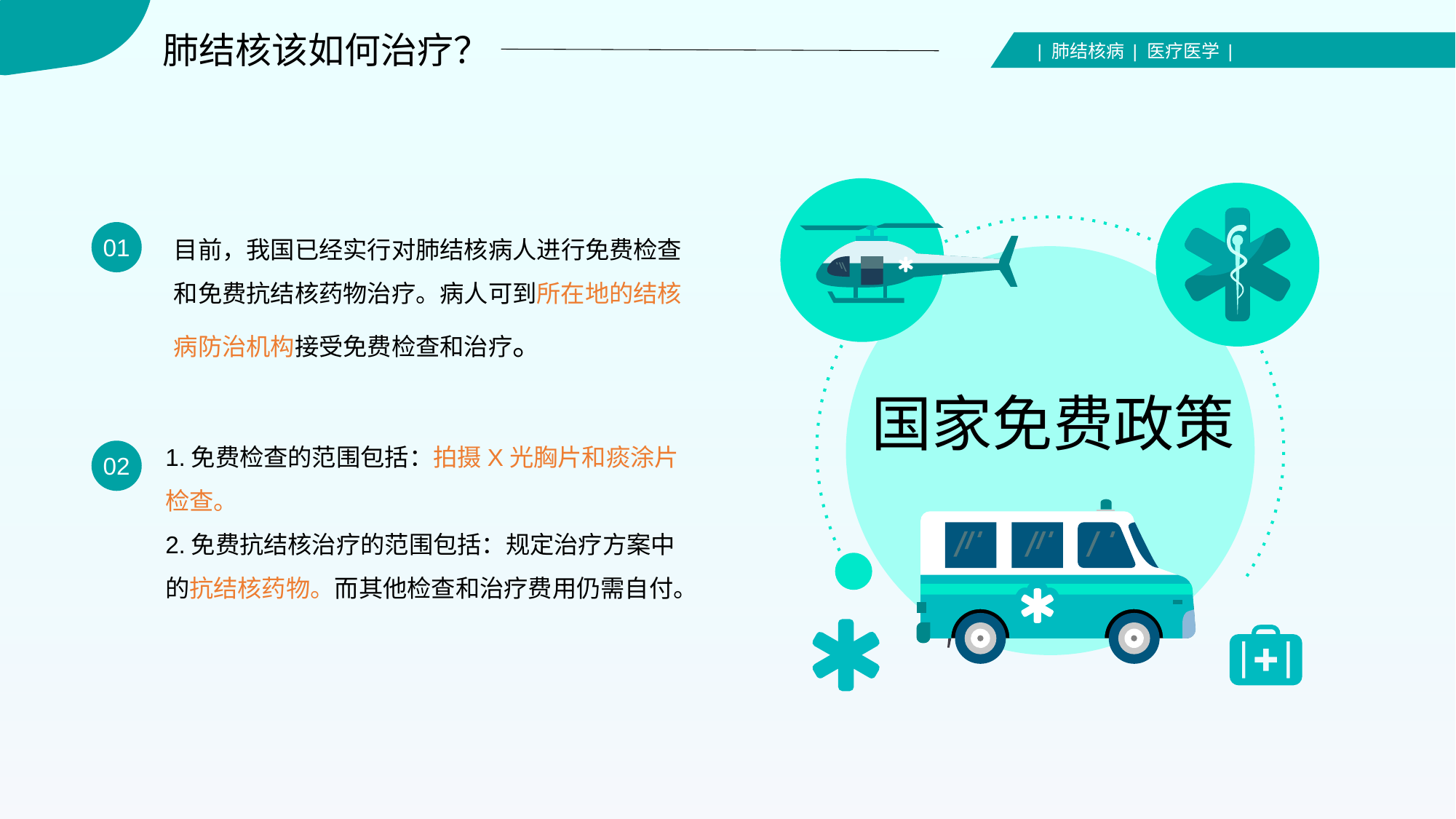

肺结核该如何治疗？

| 肺结核病 | 医疗医学 |

目前，我国已经实行对肺结核病人进行免费检查和免费抗结核药物治疗。病人可到所在地的结核病防治机构接受免费检查和治疗。

01
1.免费检查的范围包括：拍摄X光胸片和痰涂片检查。
2.免费抗结核治疗的范围包括：规定治疗方案中的抗结核药物。而其他检查和治疗费用仍需自付。

02

国家免费政策